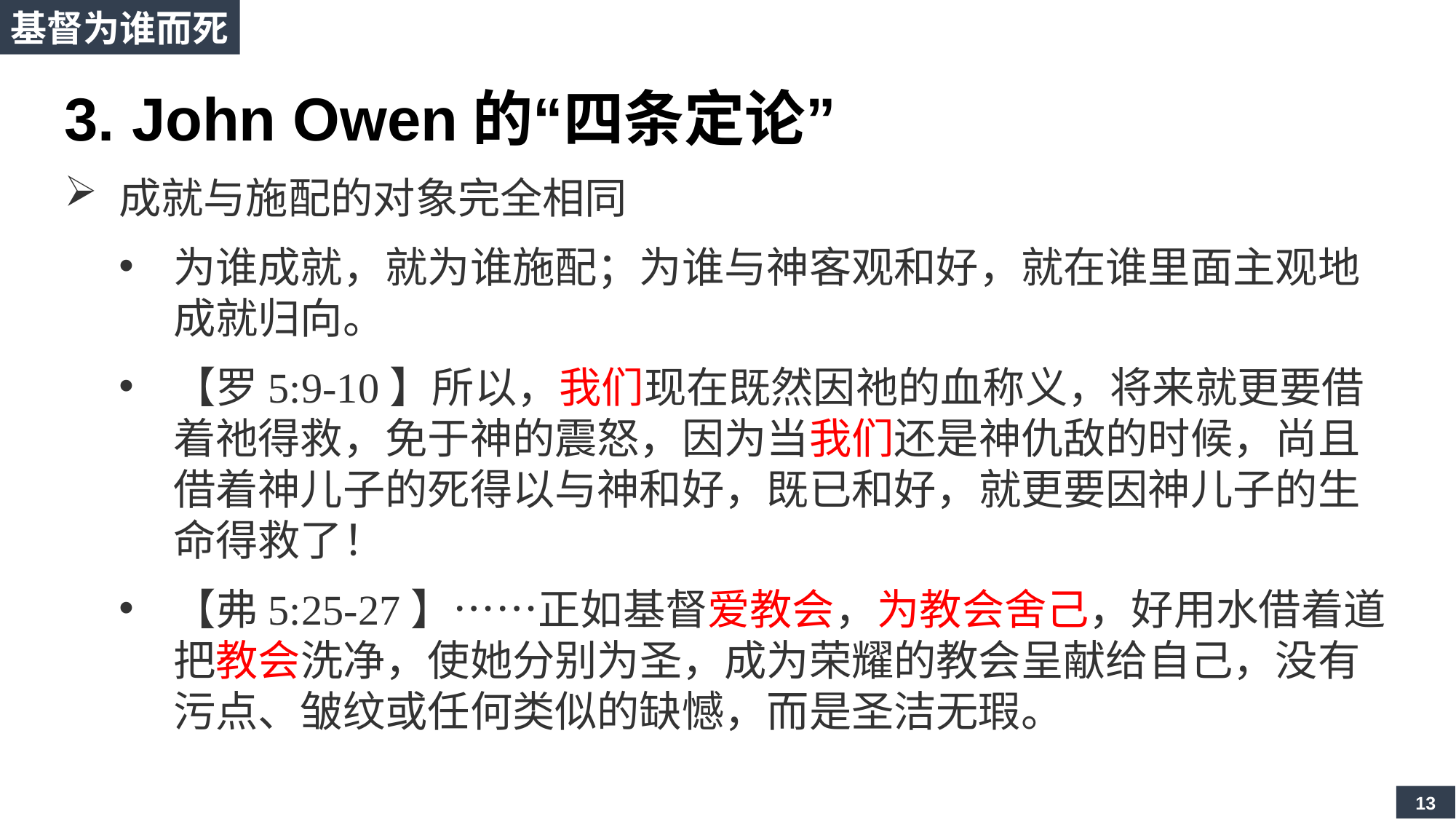

基督为谁而死
3. John Owen的“四条定论”
成就与施配的对象完全相同
为谁成就，就为谁施配；为谁与神客观和好，就在谁里面主观地成就归向。
【罗5:9-10】所以，我们现在既然因祂的血称义，将来就更要借着祂得救，免于神的震怒，因为当我们还是神仇敌的时候，尚且借着神儿子的死得以与神和好，既已和好，就更要因神儿子的生命得救了！
【弗5:25-27】……正如基督爱教会，为教会舍己，好用水借着道把教会洗净，使她分别为圣，成为荣耀的教会呈献给自己，没有污点、皱纹或任何类似的缺憾，而是圣洁无瑕。
13